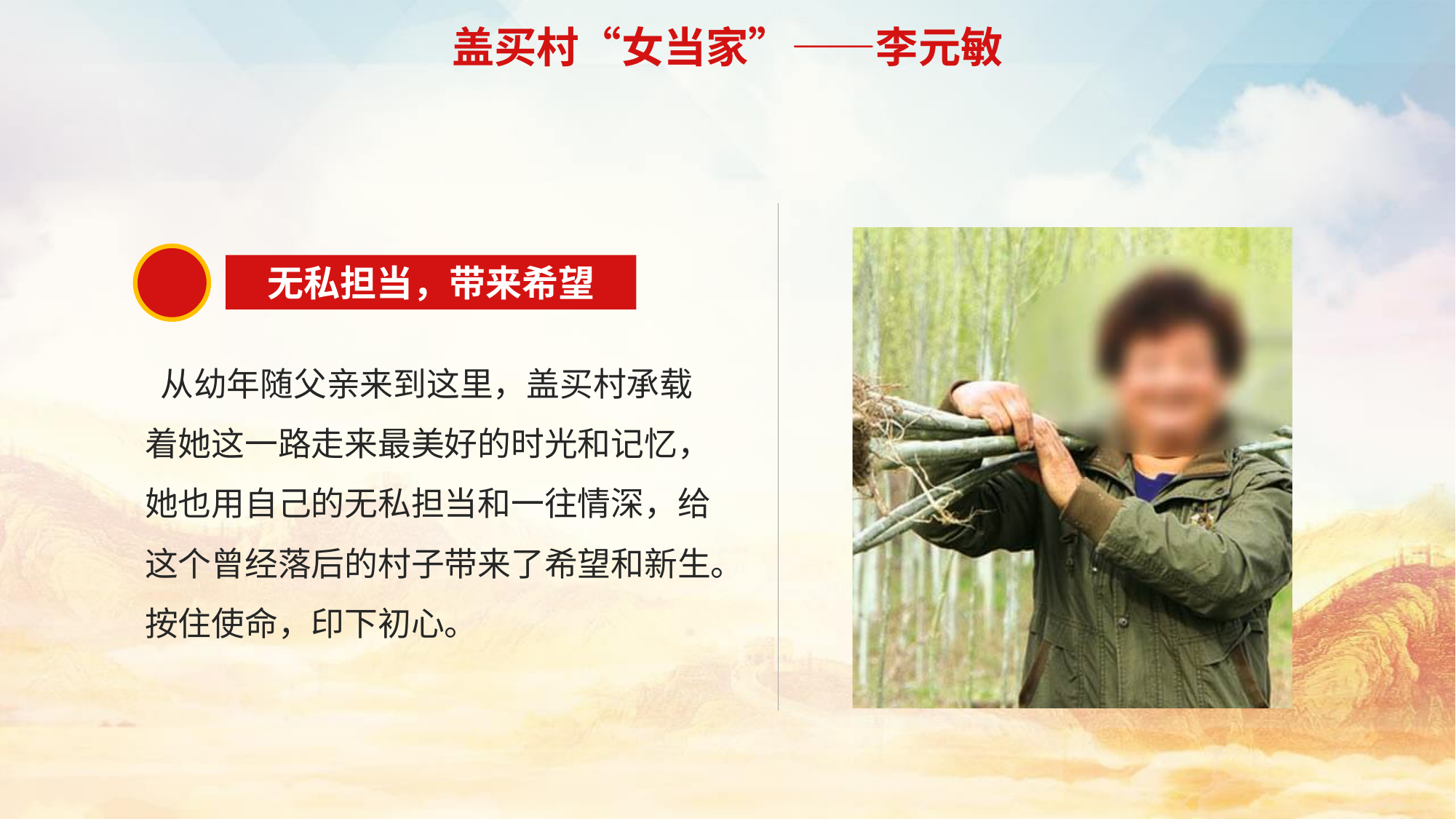

盖买村“女当家”——李元敏

无私担当，带来希望
 从幼年随父亲来到这里，盖买村承载着她这一路走来最美好的时光和记忆，她也用自己的无私担当和一往情深，给这个曾经落后的村子带来了希望和新生。
按住使命，印下初心。